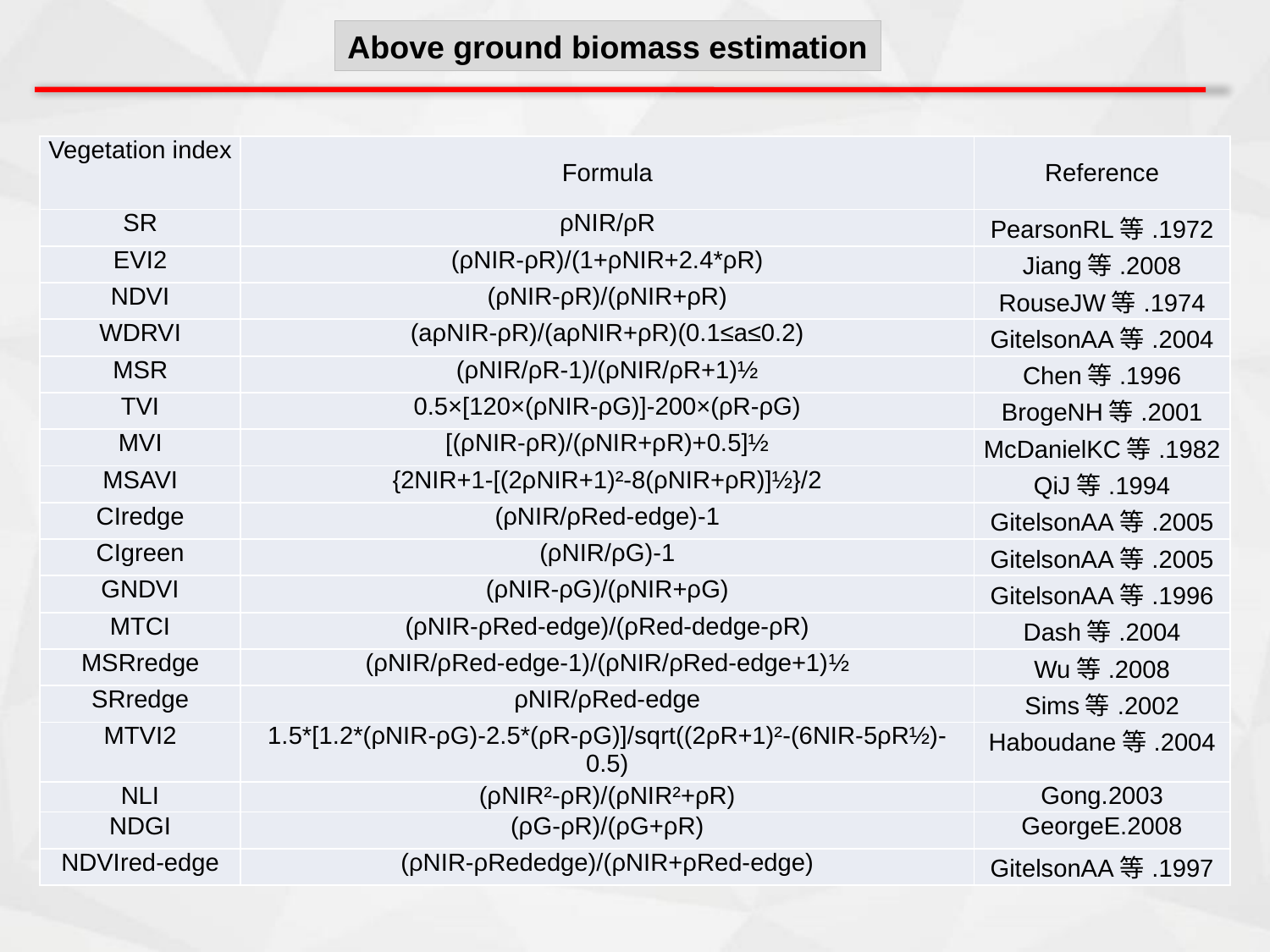

Above ground biomass estimation
| Vegetation index | Formula | Reference |
| --- | --- | --- |
| SR | ρNIR/ρR | PearsonRL等.1972 |
| EVI2 | (ρNIR-ρR)/(1+ρNIR+2.4\*ρR) | Jiang等.2008 |
| NDVI | (ρNIR-ρR)/(ρNIR+ρR) | RouseJW等.1974 |
| WDRVI | (aρNIR-ρR)/(aρNIR+ρR)(0.1≤a≤0.2) | GitelsonAA等.2004 |
| MSR | (ρNIR/ρR-1)/(ρNIR/ρR+1)½ | Chen等.1996 |
| TVI | 0.5×[120×(ρNIR-ρG)]-200×(ρR-ρG) | BrogeNH等.2001 |
| MVI | [(ρNIR-ρR)/(ρNIR+ρR)+0.5]½ | McDanielKC等.1982 |
| MSAVI | {2NIR+1-[(2ρNIR+1)²-8(ρNIR+ρR)]½}/2 | QiJ等.1994 |
| CIredge | (ρNIR/ρRed-edge)-1 | GitelsonAA等.2005 |
| CIgreen | (ρNIR/ρG)-1 | GitelsonAA等.2005 |
| GNDVI | (ρNIR-ρG)/(ρNIR+ρG) | GitelsonAA等.1996 |
| MTCI | (ρNIR-ρRed-edge)/(ρRed-dedge-ρR) | Dash等.2004 |
| MSRredge | (ρNIR/ρRed-edge-1)/(ρNIR/ρRed-edge+1)½ | Wu等.2008 |
| SRredge | ρNIR/ρRed-edge | Sims等.2002 |
| MTVI2 | 1.5\*[1.2\*(ρNIR-ρG)-2.5\*(ρR-ρG)]/sqrt((2ρR+1)²-(6NIR-5ρR½)-0.5) | Haboudane等.2004 |
| NLI | (ρNIR²-ρR)/(ρNIR²+ρR) | Gong.2003 |
| NDGI | (ρG-ρR)/(ρG+ρR) | GeorgeE.2008 |
| NDVIred-edge | (ρNIR-ρRededge)/(ρNIR+ρRed-edge) | GitelsonAA等.1997 |